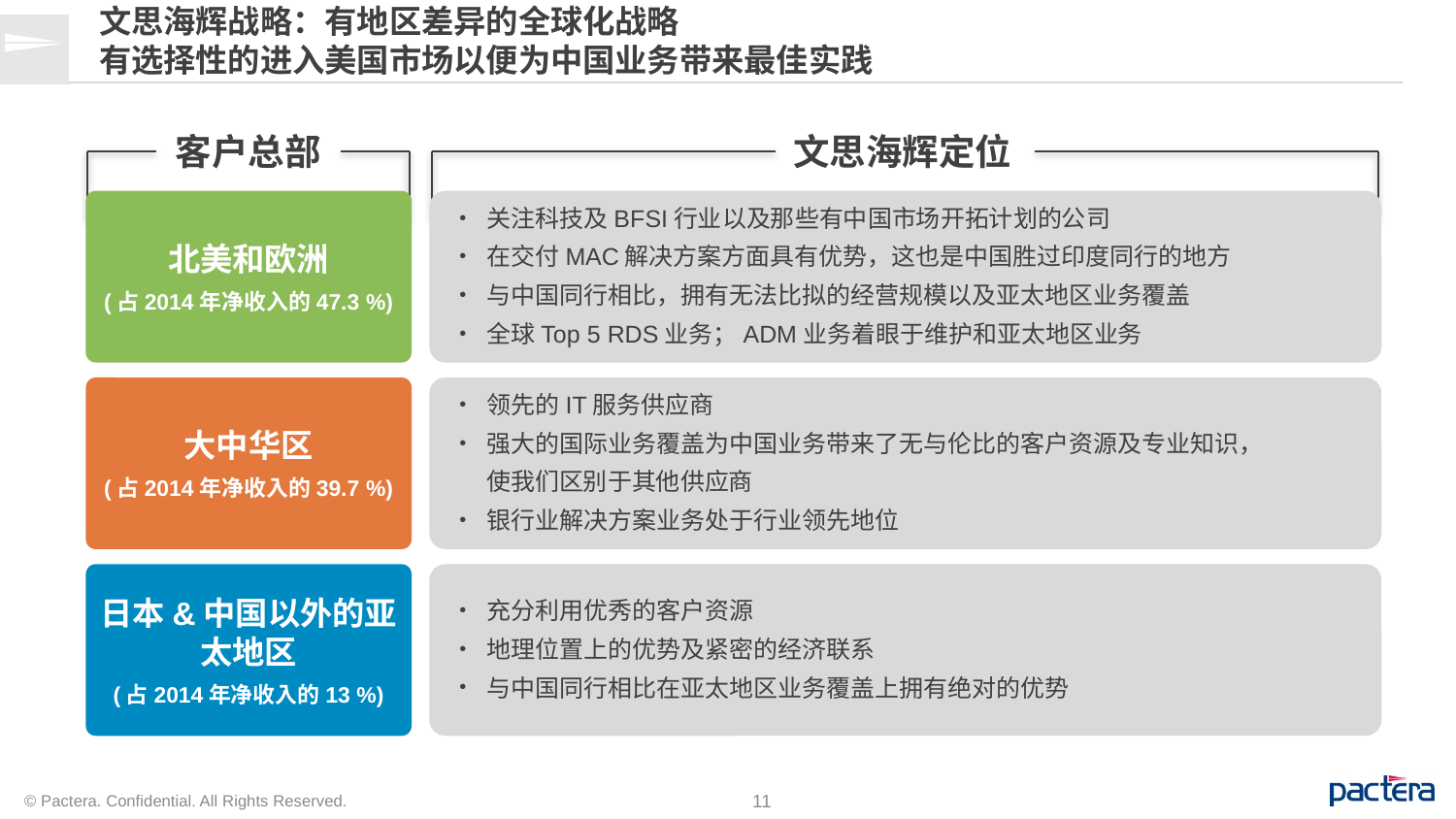

# 文思海辉战略：有地区差异的全球化战略 有选择性的进入美国市场以便为中国业务带来最佳实践
客户总部
文思海辉定位
北美和欧洲
(占2014年净收入的47.3 %)
关注科技及BFSI行业以及那些有中国市场开拓计划的公司
在交付MAC解决方案方面具有优势，这也是中国胜过印度同行的地方
与中国同行相比，拥有无法比拟的经营规模以及亚太地区业务覆盖
全球Top 5 RDS业务；ADM业务着眼于维护和亚太地区业务
大中华区
(占2014年净收入的39.7 %)
领先的IT服务供应商
强大的国际业务覆盖为中国业务带来了无与伦比的客户资源及专业知识，
    使我们区别于其他供应商
银行业解决方案业务处于行业领先地位
日本&中国以外的亚太地区
(占2014年净收入的13 %)
充分利用优秀的客户资源
地理位置上的优势及紧密的经济联系
与中国同行相比在亚太地区业务覆盖上拥有绝对的优势
© Pactera. Confidential. All Rights Reserved.
11